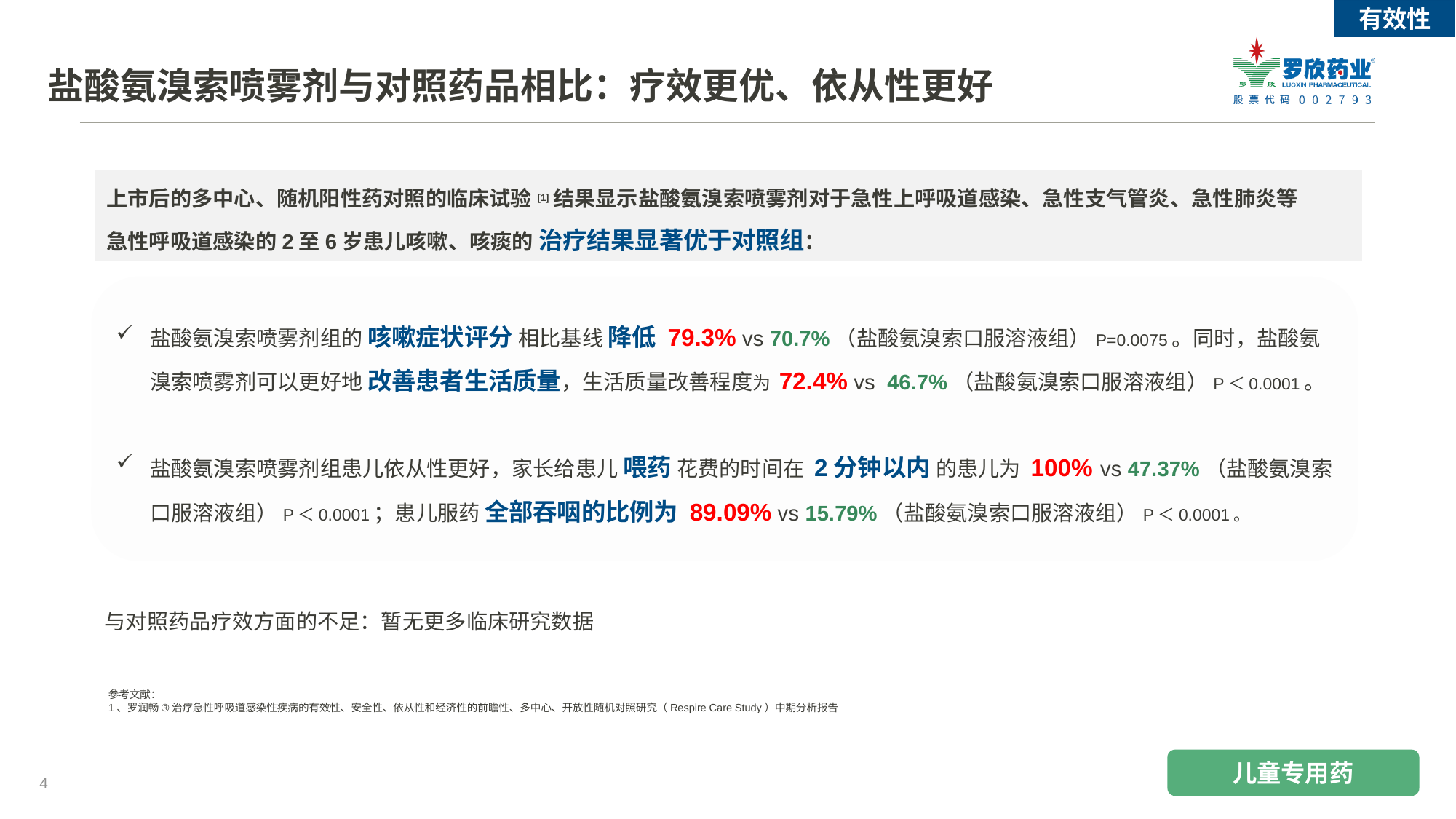

有效性
盐酸氨溴索喷雾剂与对照药品相比：疗效更优、依从性更好
上市后的多中心、随机阳性药对照的临床试验[1]结果显示盐酸氨溴索喷雾剂对于急性上呼吸道感染、急性支气管炎、急性肺炎等急性呼吸道感染的2至6岁患儿咳嗽、咳痰的 治疗结果显著优于对照组：

盐酸氨溴索喷雾剂组的 咳嗽症状评分 相比基线 降低 79.3% vs 70.7%（盐酸氨溴索口服溶液组）P=0.0075。同时，盐酸氨溴索喷雾剂可以更好地 改善患者生活质量，生活质量改善程度为 72.4% vs  46.7%（盐酸氨溴索口服溶液组）P＜0.0001。

盐酸氨溴索喷雾剂组患儿依从性更好，家长给患儿 喂药 花费的时间在 2分钟以内 的患儿为 100% vs 47.37%（盐酸氨溴索口服溶液组）P＜0.0001；患儿服药 全部吞咽的比例为 89.09% vs 15.79%（盐酸氨溴索口服溶液组）P＜0.0001。

与对照药品疗效方面的不足：暂无更多临床研究数据
参考文献：
1、罗润畅®治疗急性呼吸道感染性疾病的有效性、安全性、依从性和经济性的前瞻性、多中心、开放性随机对照研究（Respire Care Study）中期分析报告
儿童专用药
4